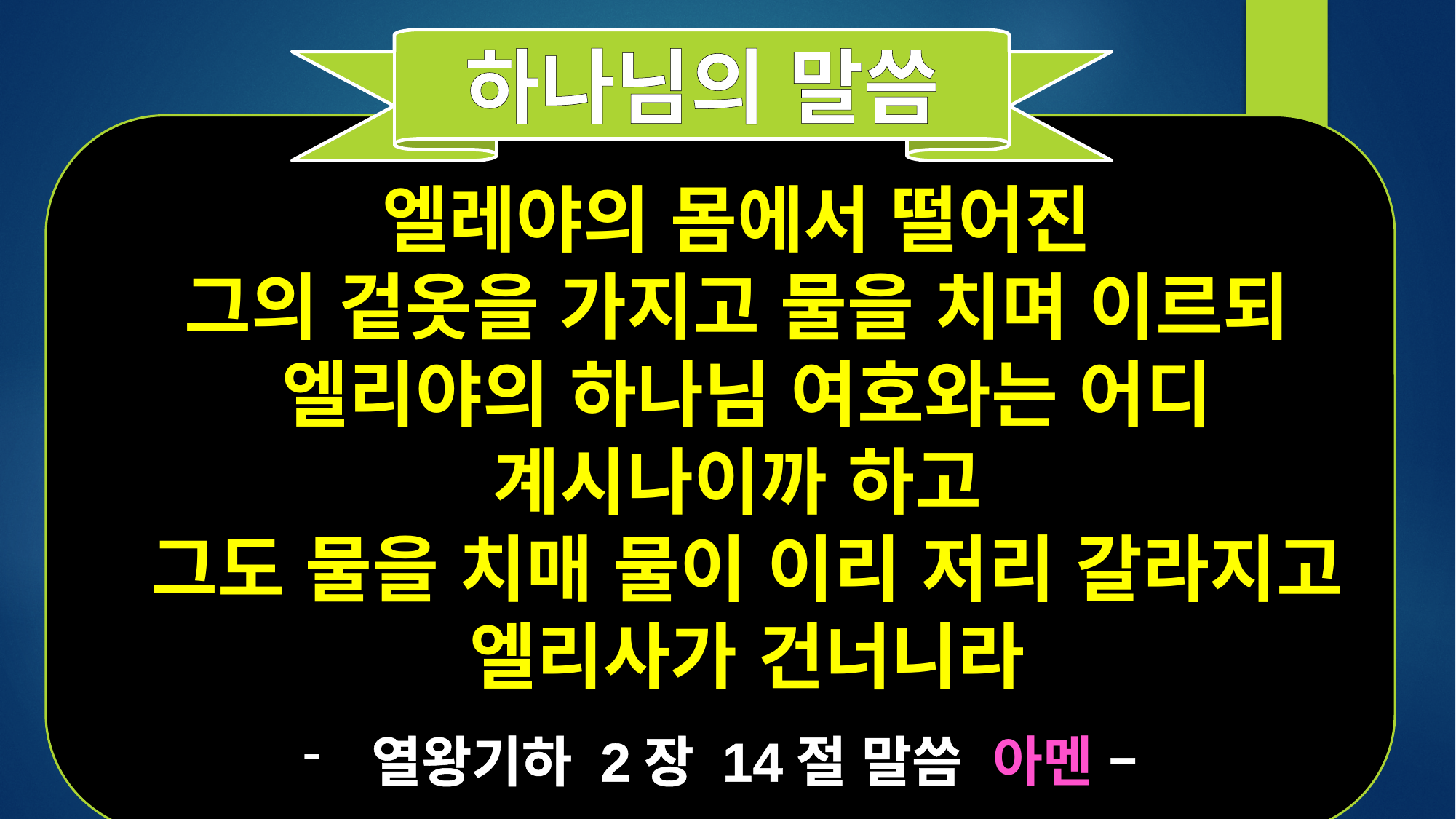

하나님의 말씀

엘레야의 몸에서 떨어진
그의 겉옷을 가지고 물을 치며 이르되
엘리야의 하나님 여호와는 어디 계시나이까 하고
그도 물을 치매 물이 이리 저리 갈라지고
엘리사가 건너니라

열왕기하 2장 14절 말씀  아멘 –